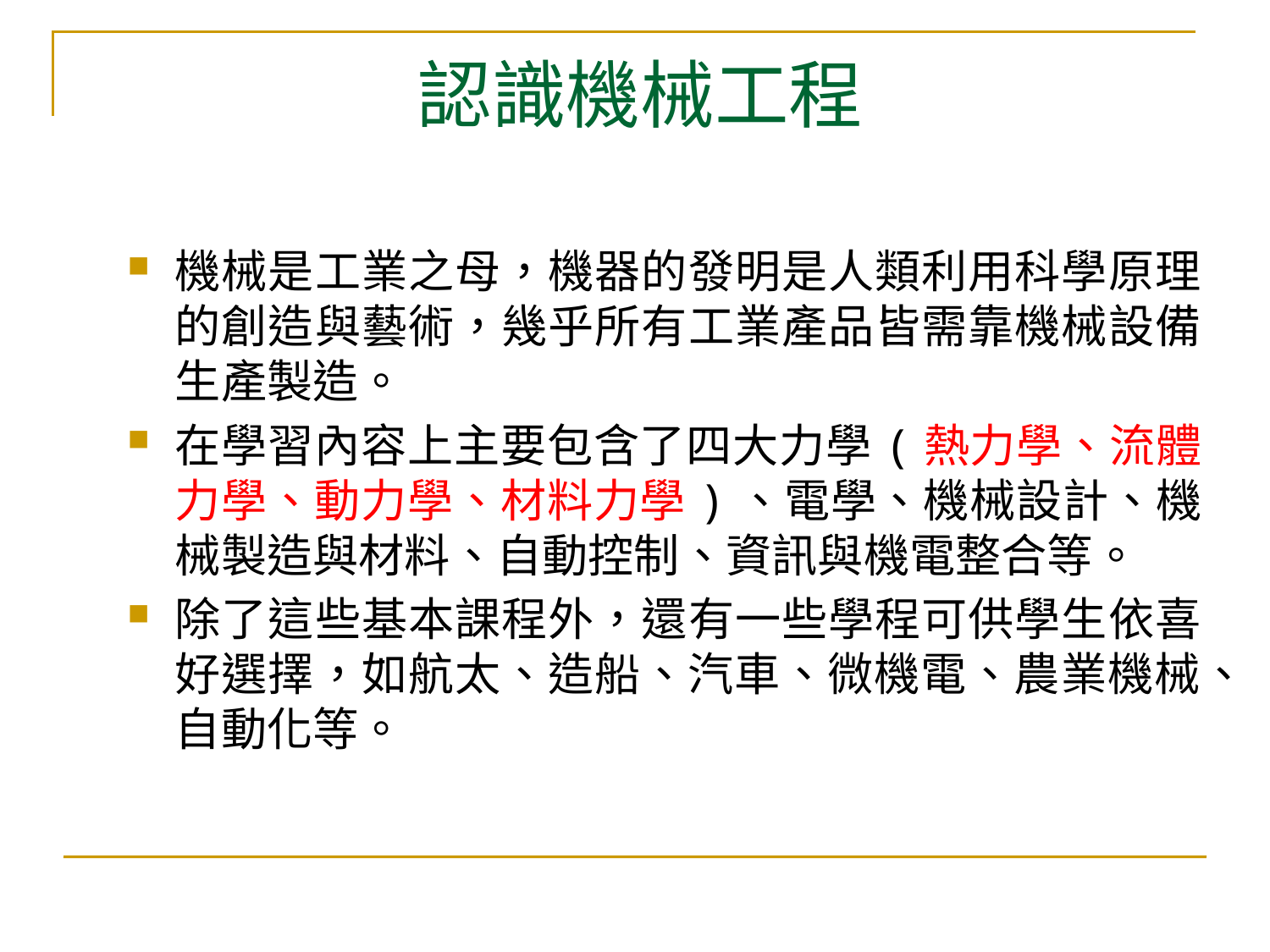

# 認識機械工程
機械是工業之母，機器的發明是人類利用科學原理的創造與藝術，幾乎所有工業產品皆需靠機械設備生產製造。
在學習內容上主要包含了四大力學(熱力學、流體力學、動力學、材料力學)、電學、機械設計、機械製造與材料、自動控制、資訊與機電整合等。
除了這些基本課程外，還有一些學程可供學生依喜好選擇，如航太、造船、汽車、微機電、農業機械、自動化等。